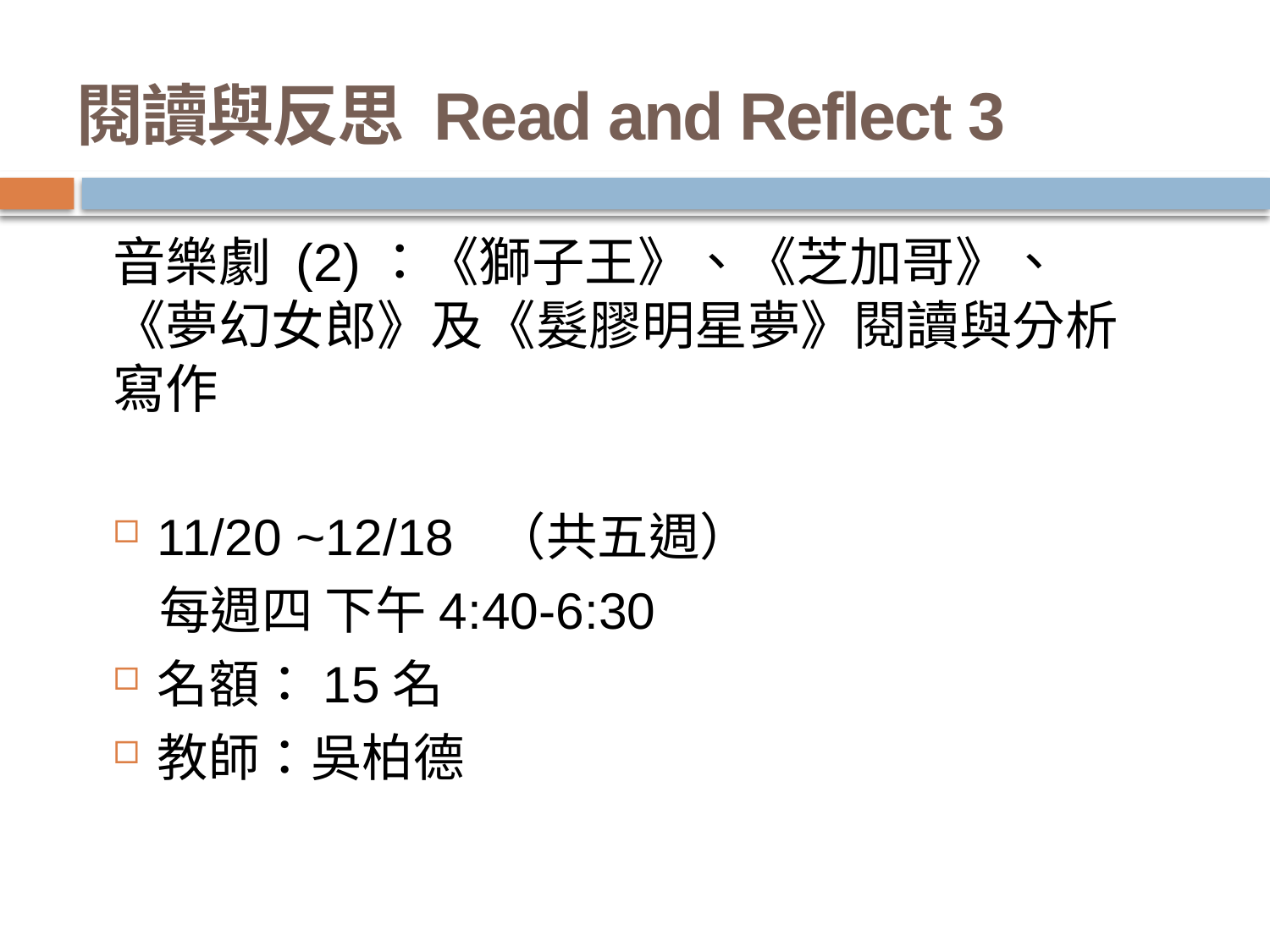

閱讀與反思 Read and Reflect 3
音樂劇 (2)：《獅子王》、《芝加哥》、《夢幻女郎》及《髮膠明星夢》閱讀與分析寫作

11/20 ~12/18  （共五週）
   每週四 下午4:40-6:30
名額：15名
教師：吳柏德